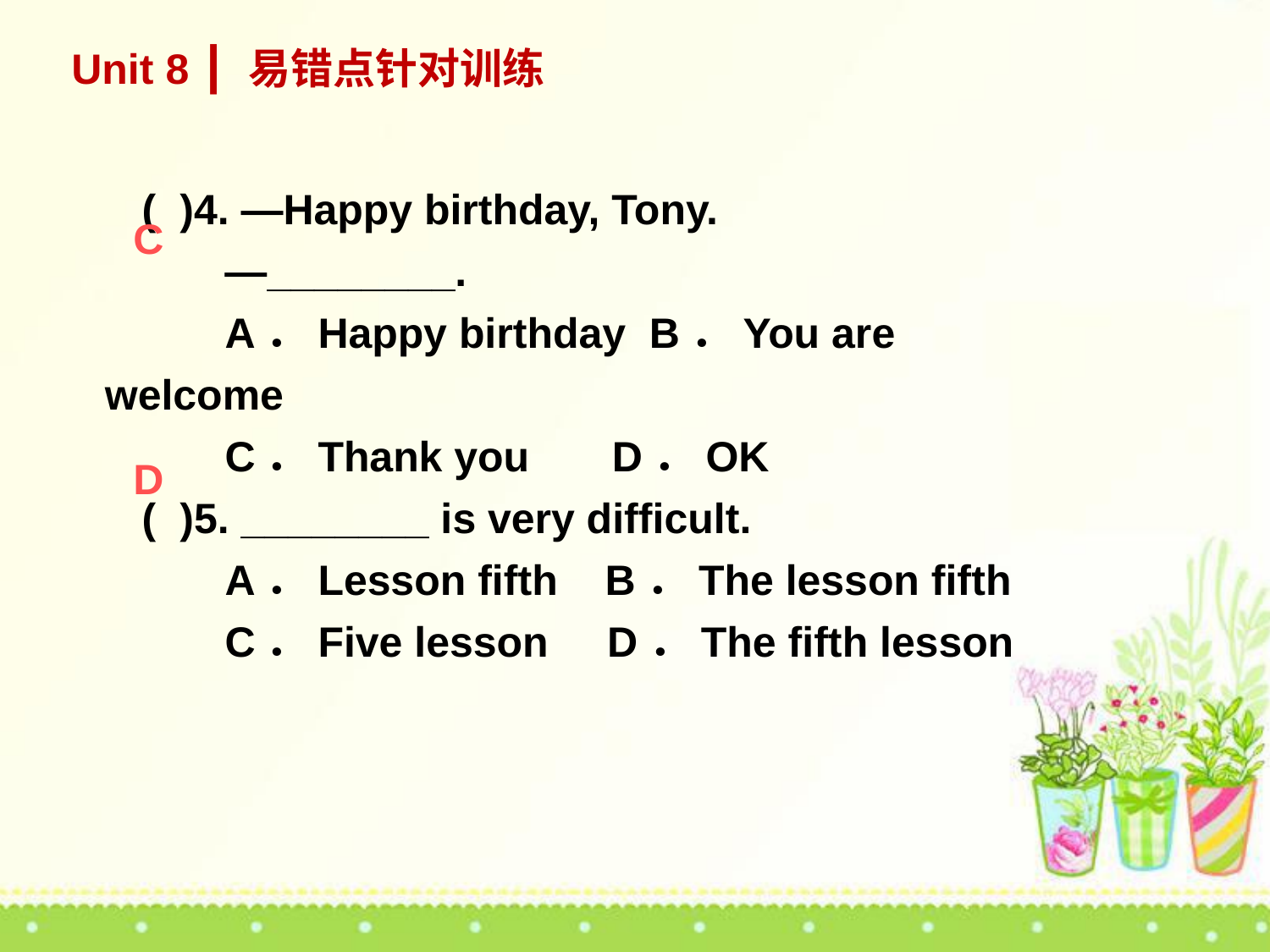

Unit 8 ┃ 易错点针对训练
(  )4. —Happy birthday, Tony.
       —________.
       A．Happy birthday  B．You are welcome
       C．Thank you       D．OK
(  )5. ________ is very difficult.
       A．Lesson fifth    B．The lesson fifth
       C．Five lesson     D．The fifth lesson
C
D